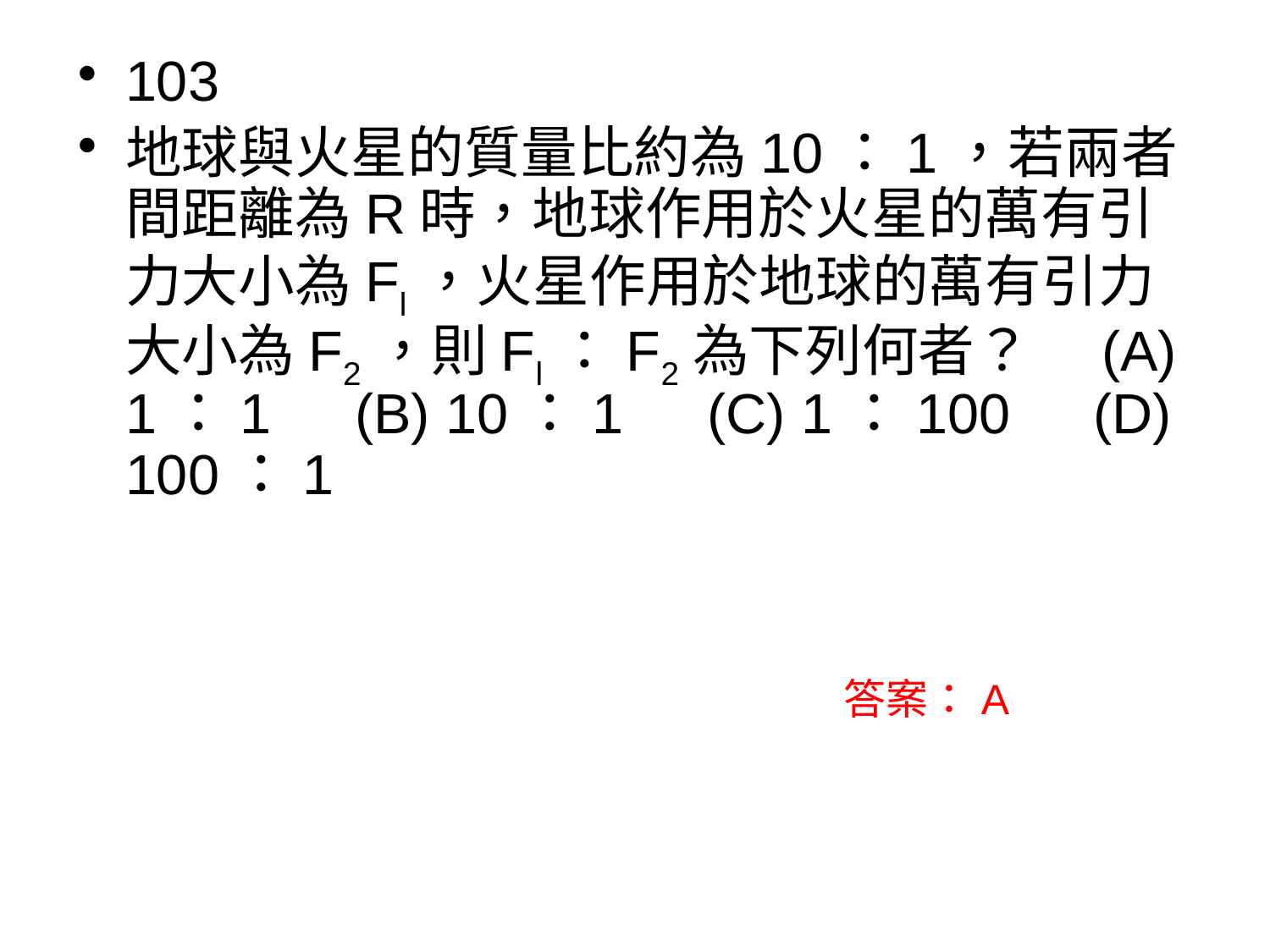

103
地球與火星的質量比約為10：1，若兩者間距離為R時，地球作用於火星的萬有引力大小為Fl，火星作用於地球的萬有引力大小為F2，則Fl：F2為下列何者？ (A) 1：1　(B) 10：1　(C) 1：100　(D) 100：1
答案：A